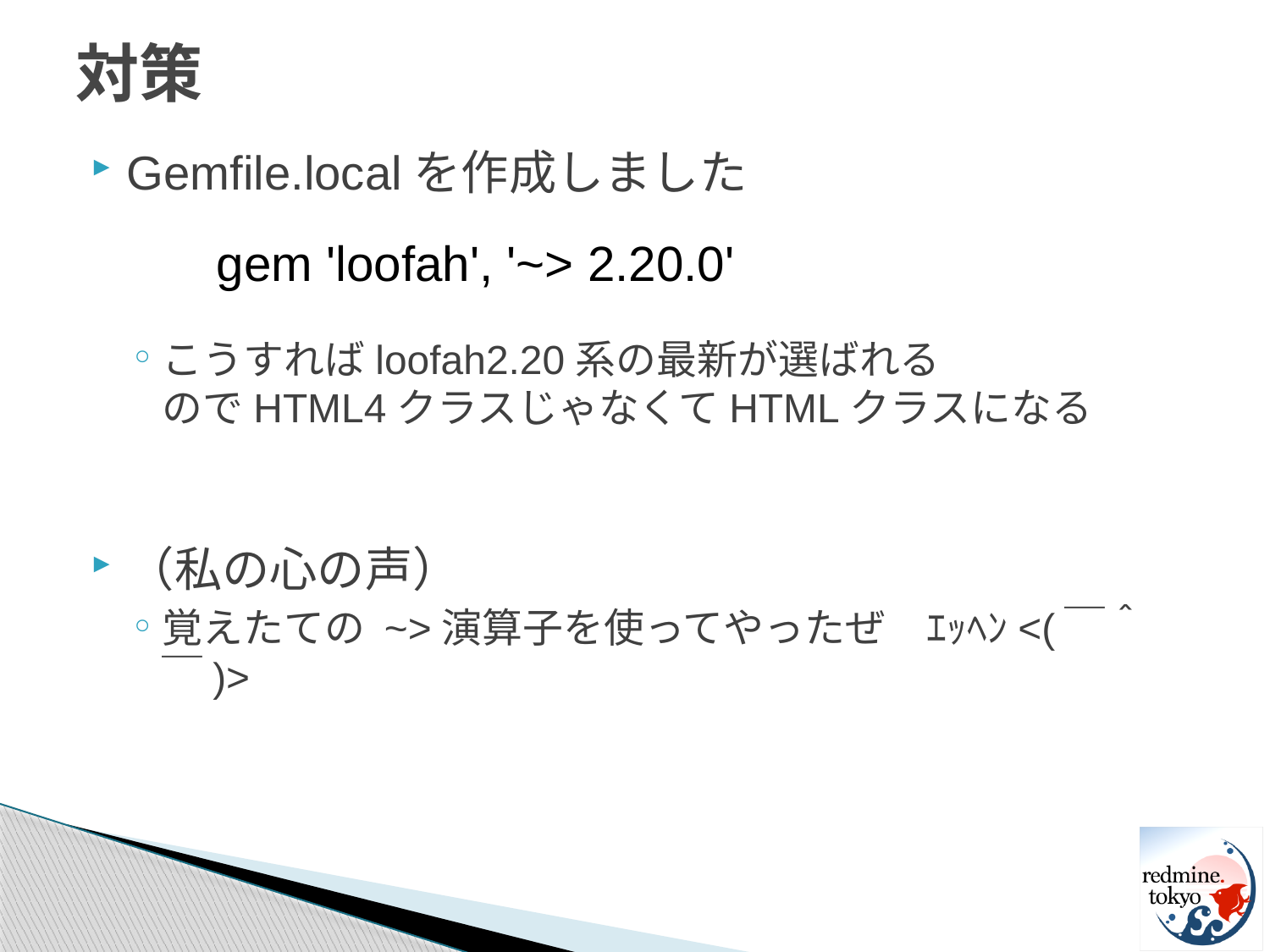

# 対策
Gemfile.localを作成しました

こうすればloofah2.20系の最新が選ばれる
のでHTML4クラスじゃなくてHTMLクラスになる

gem 'loofah', '~> 2.20.0'
（私の心の声）
覚えたての ~>演算子を使ってやったぜ　ｴｯﾍﾝ<(￣＾￣)>